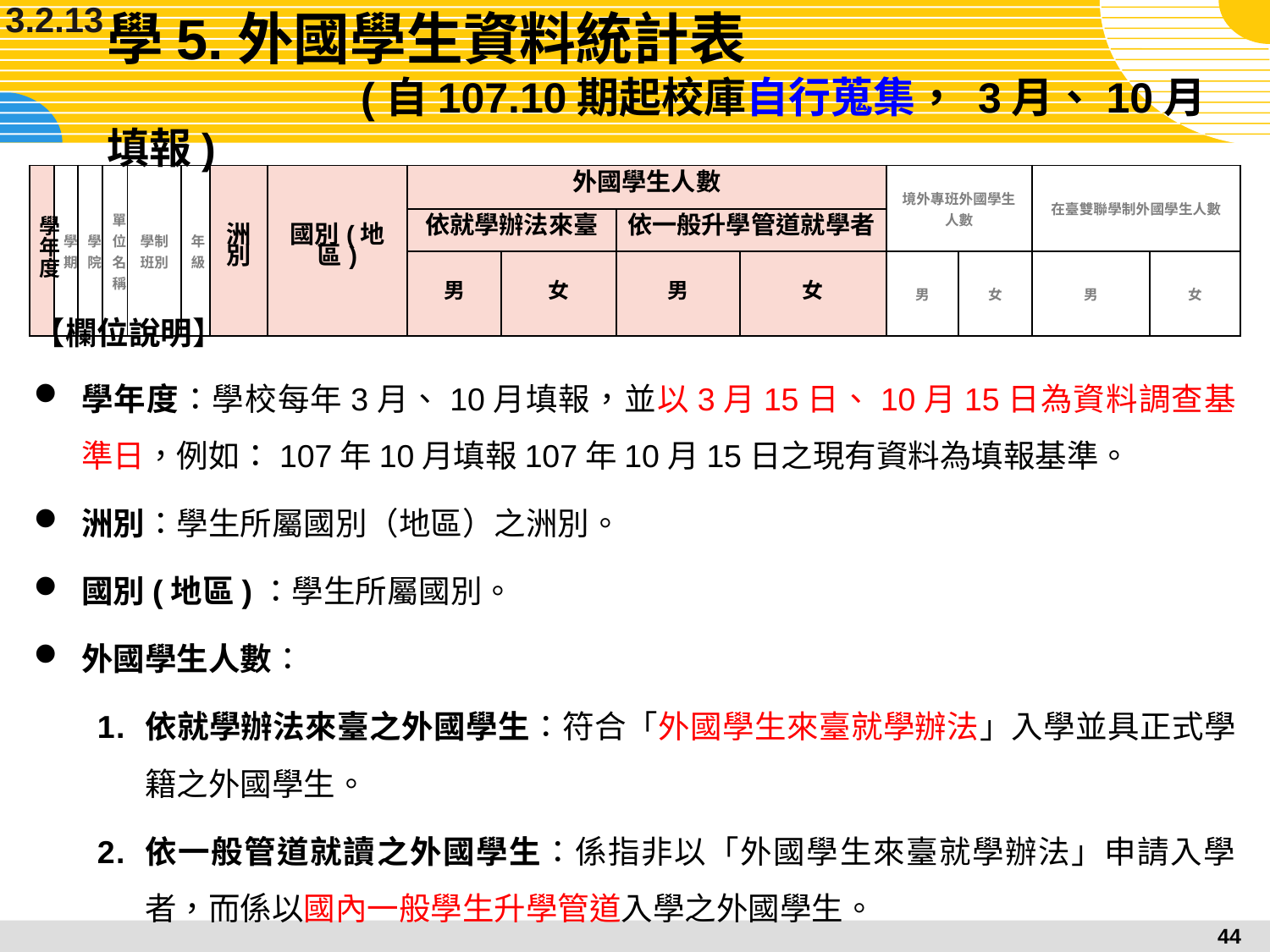

3.2.13
# 學5.外國學生資料統計表 (自107.10期起校庫自行蒐集， 3月、10月填報)
| 學年度 | 學期 | 學院 | 單位 名稱 | 學制 班別 | 年級 | 洲別 | 國別(地區) | 外國學生人數 |  |  |  | 境外專班外國學生人數 |  | 在臺雙聯學制外國學生人數 |  |
| --- | --- | --- | --- | --- | --- | --- | --- | --- | --- | --- | --- | --- | --- | --- | --- |
|  |  |  |  |  |  |  |  | 依就學辦法來臺 |  | 依一般升學管道就學者 |  |  |  |  |  |
|  |  |  |  |  |  |  |  | 男 | 女 | 男 | 女 | 男 | 女 | 男 | 女 |
【欄位說明】
學年度：學校每年3月、10月填報，並以3月15日、10月15日為資料調查基準日，例如：107年10月填報107年10月15日之現有資料為填報基準。
洲別：學生所屬國別（地區）之洲別。
國別(地區)：學生所屬國別。
外國學生人數：
依就學辦法來臺之外國學生：符合「外國學生來臺就學辦法」入學並具正式學籍之外國學生。
依一般管道就讀之外國學生：係指非以「外國學生來臺就學辦法」申請入學者，而係以國內一般學生升學管道入學之外國學生。